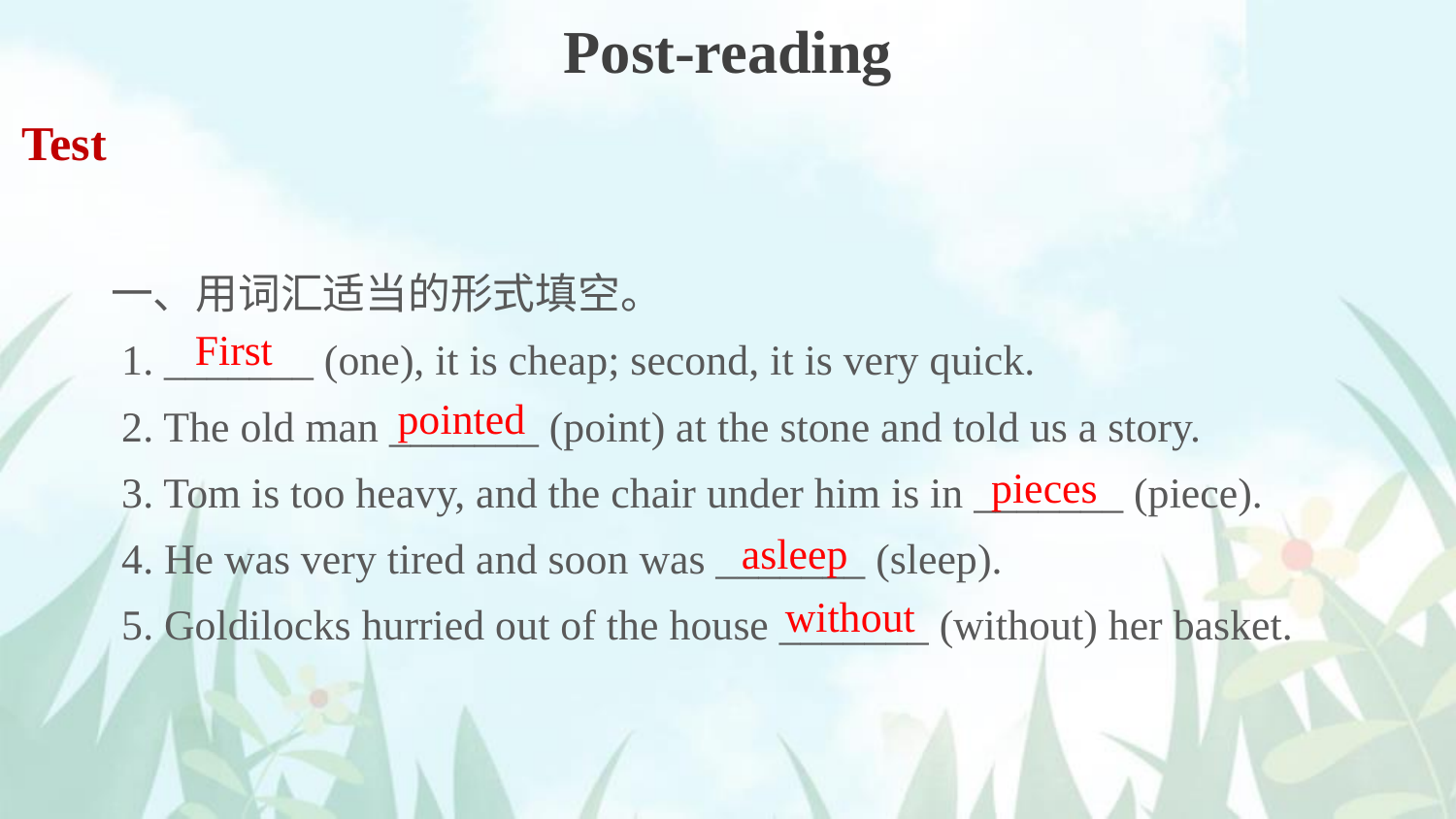

Post-reading
Test
一、用词汇适当的形式填空。
 1. _______ (one), it is cheap; second, it is very quick.
 2. The old man _______ (point) at the stone and told us a story.
 3. Tom is too heavy, and the chair under him is in _______ (piece).
 4. He was very tired and soon was _______ (sleep).
 5. Goldilocks hurried out of the house _______ (without) her basket.
First
pointed
pieces
asleep
without